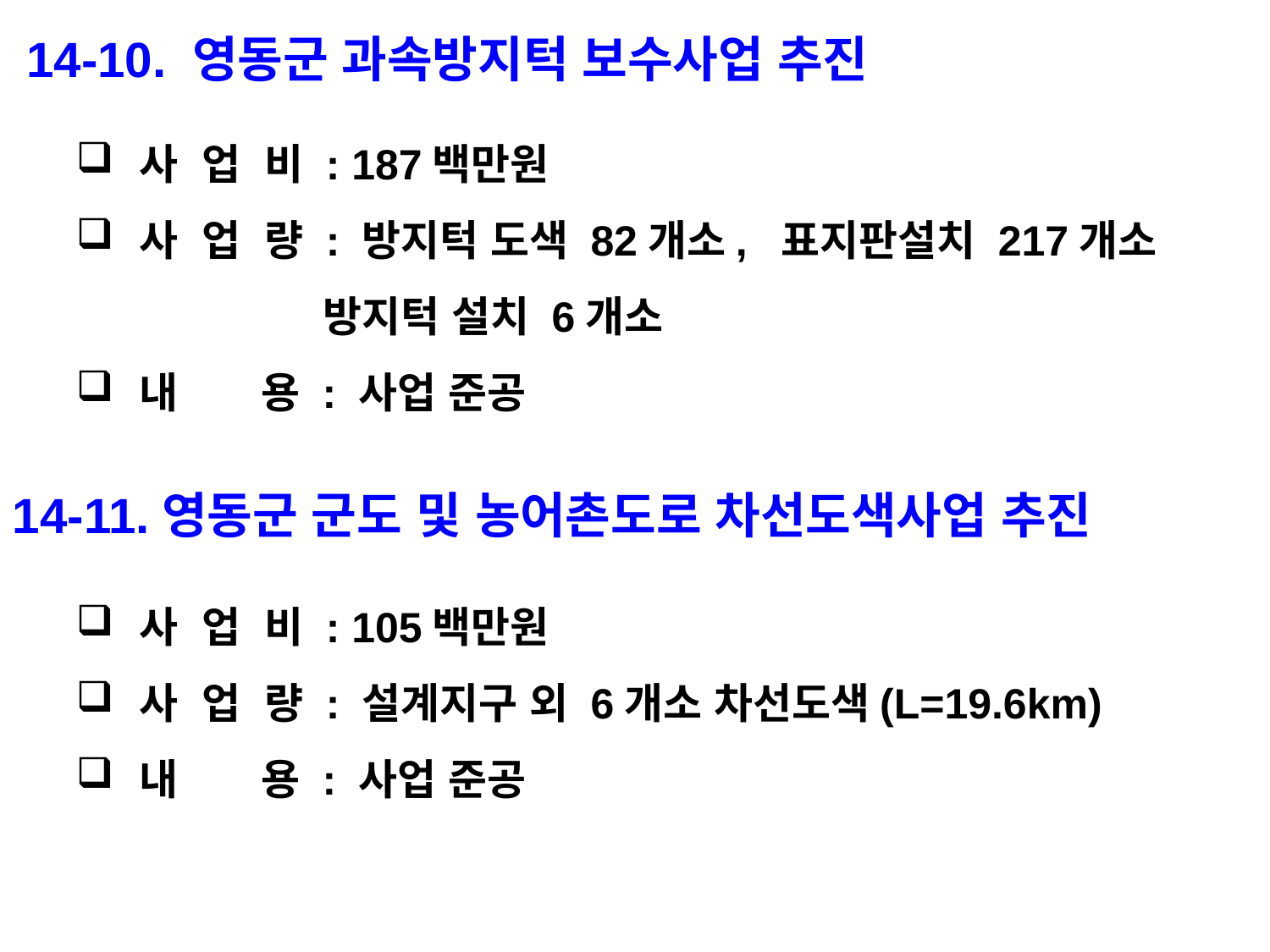

14-10. 영동군 과속방지턱 보수사업 추진

사  업  비 : 187백만원
사  업  량 : 방지턱 도색 82개소,  표지판설치 217개소
                    방지턱 설치 6개소
내       용 : 사업 준공
14-11.영동군 군도 및 농어촌도로 차선도색사업 추진

사  업  비 : 105백만원
사  업  량 : 설계지구 외 6개소 차선도색(L=19.6km)
내       용 : 사업 준공